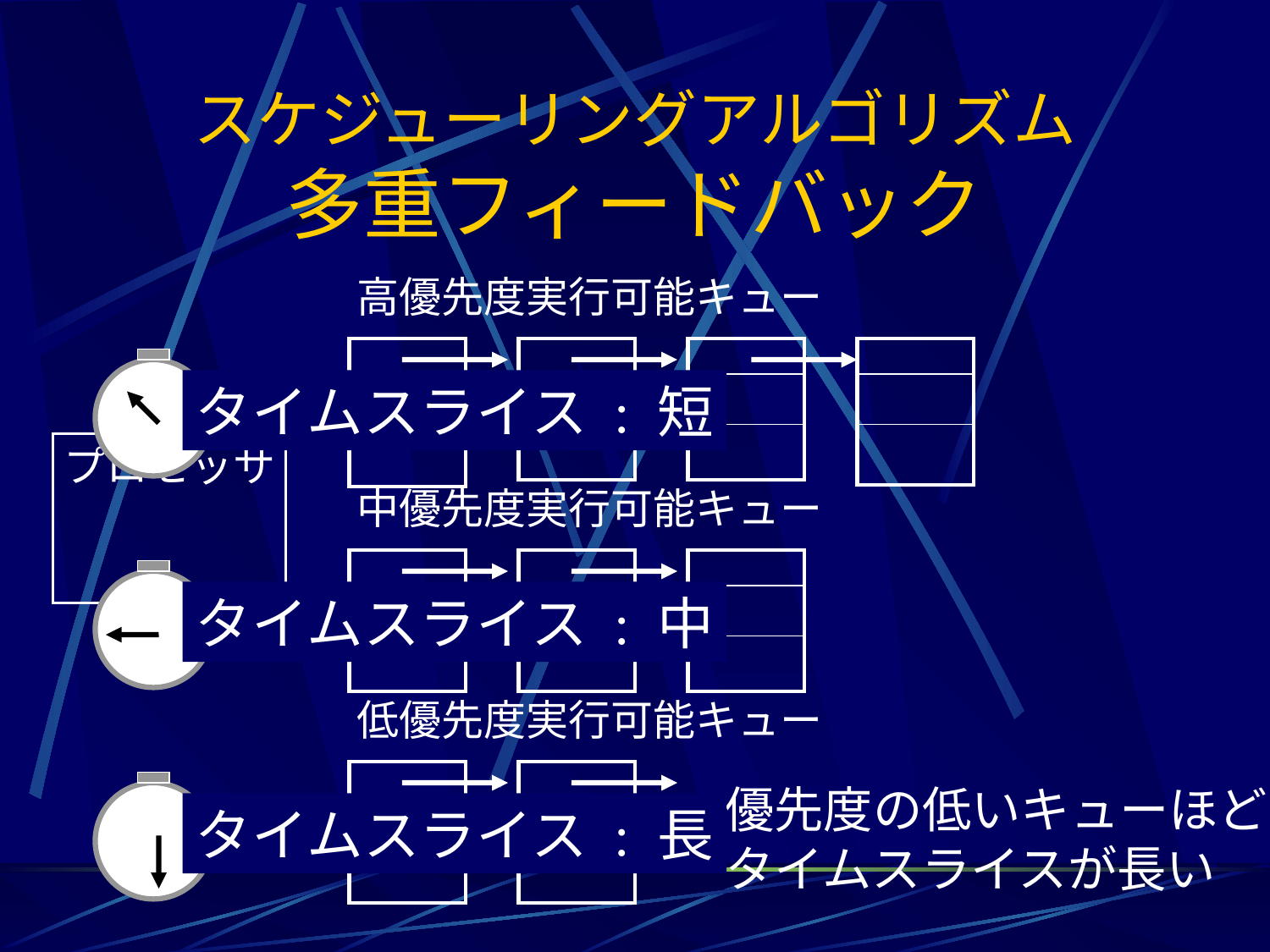

# スケジューリングアルゴリズム 多重フィードバック
高優先度実行可能キュー
|  |
| --- |
|  |
|  |
|  |
| --- |
|  |
|  |
|  |
| --- |
|  |
|  |
|  |
| --- |
|  |
|  |

タイムスライス : 短

タイムスライス : 中

タイムスライス : 長

プロセッサ
中優先度実行可能キュー
|  |
| --- |
|  |
|  |
|  |
| --- |
|  |
|  |
|  |
| --- |
|  |
|  |

低優先度実行可能キュー
|  |
| --- |
|  |
|  |
|  |
| --- |
|  |
|  |
優先度の低いキューほど
タイムスライスが長い